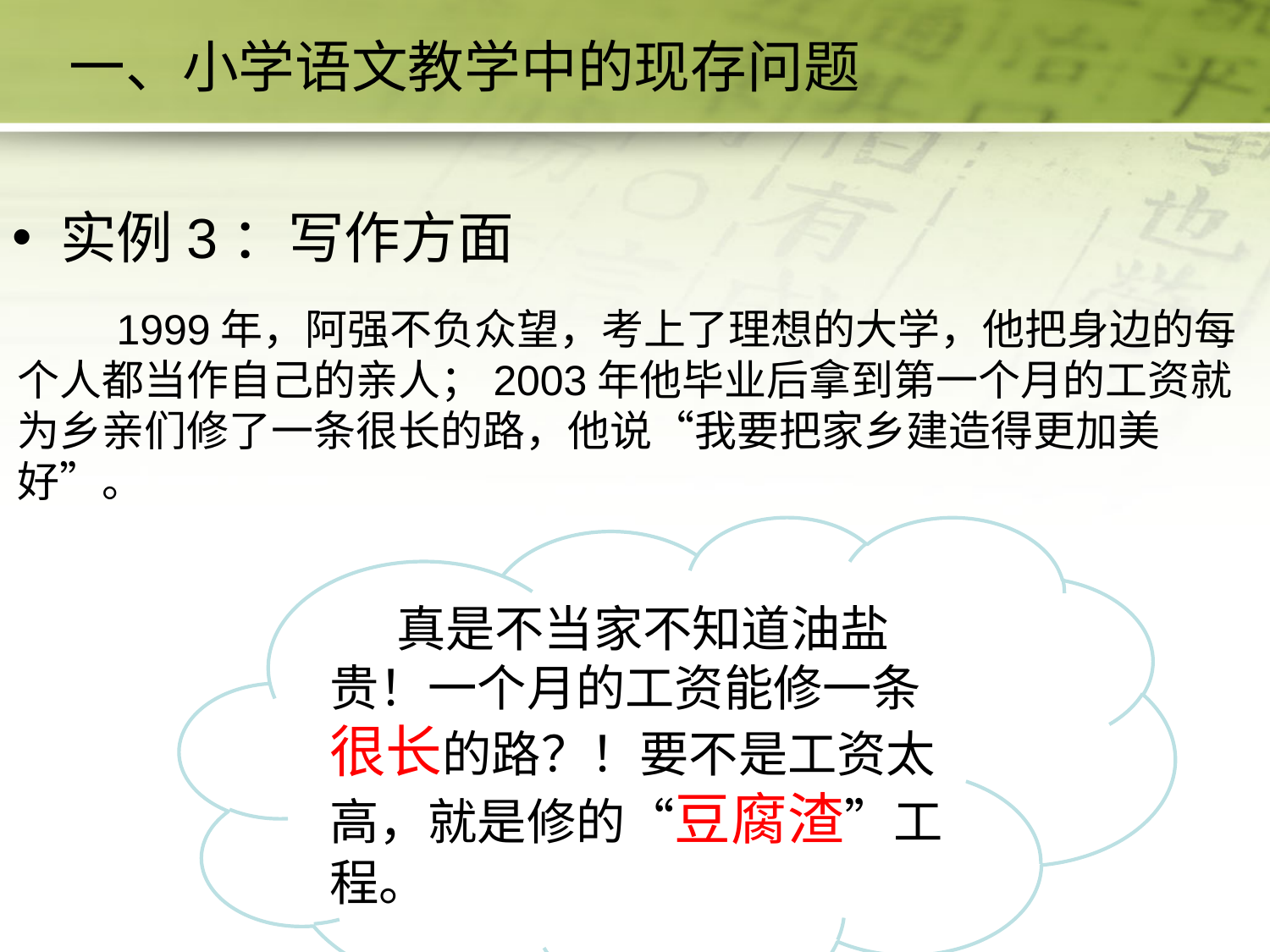

一、小学语文教学中的现存问题
实例3：写作方面
1999年，阿强不负众望，考上了理想的大学，他把身边的每个人都当作自己的亲人；2003年他毕业后拿到第一个月的工资就为乡亲们修了一条很长的路，他说“我要把家乡建造得更加美好”。

     真是不当家不知道油盐贵！一个月的工资能修一条很长的路？！要不是工资太高，就是修的“豆腐渣”工程。